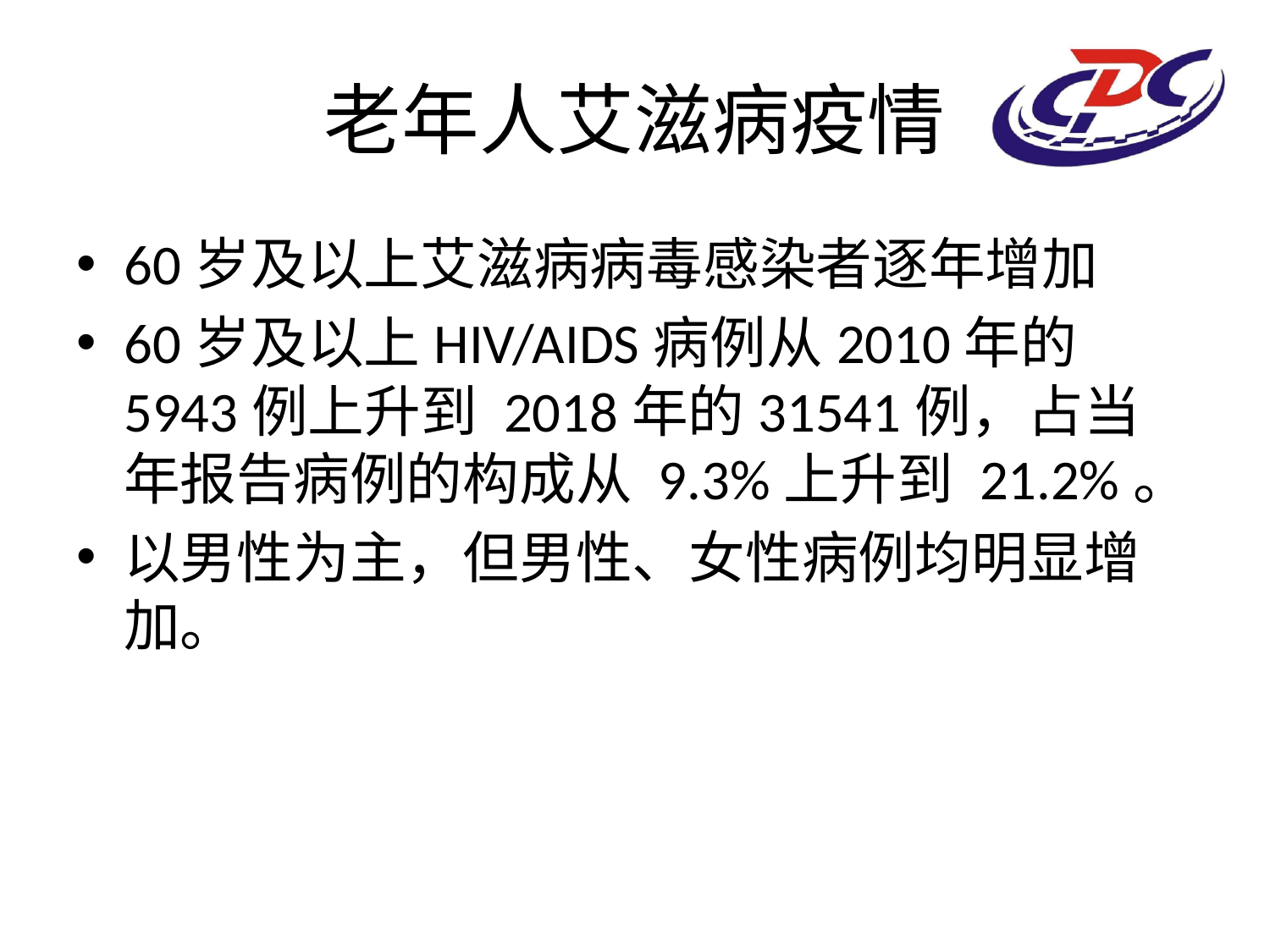

# 老年人艾滋病疫情
60岁及以上艾滋病病毒感染者逐年增加
60岁及以上HIV/AIDS病例从2010年的 5943例上升到 2018年的31541例，占当年报告病例的构成从 9.3%上升到 21.2%。
以男性为主，但男性、女性病例均明显增加。